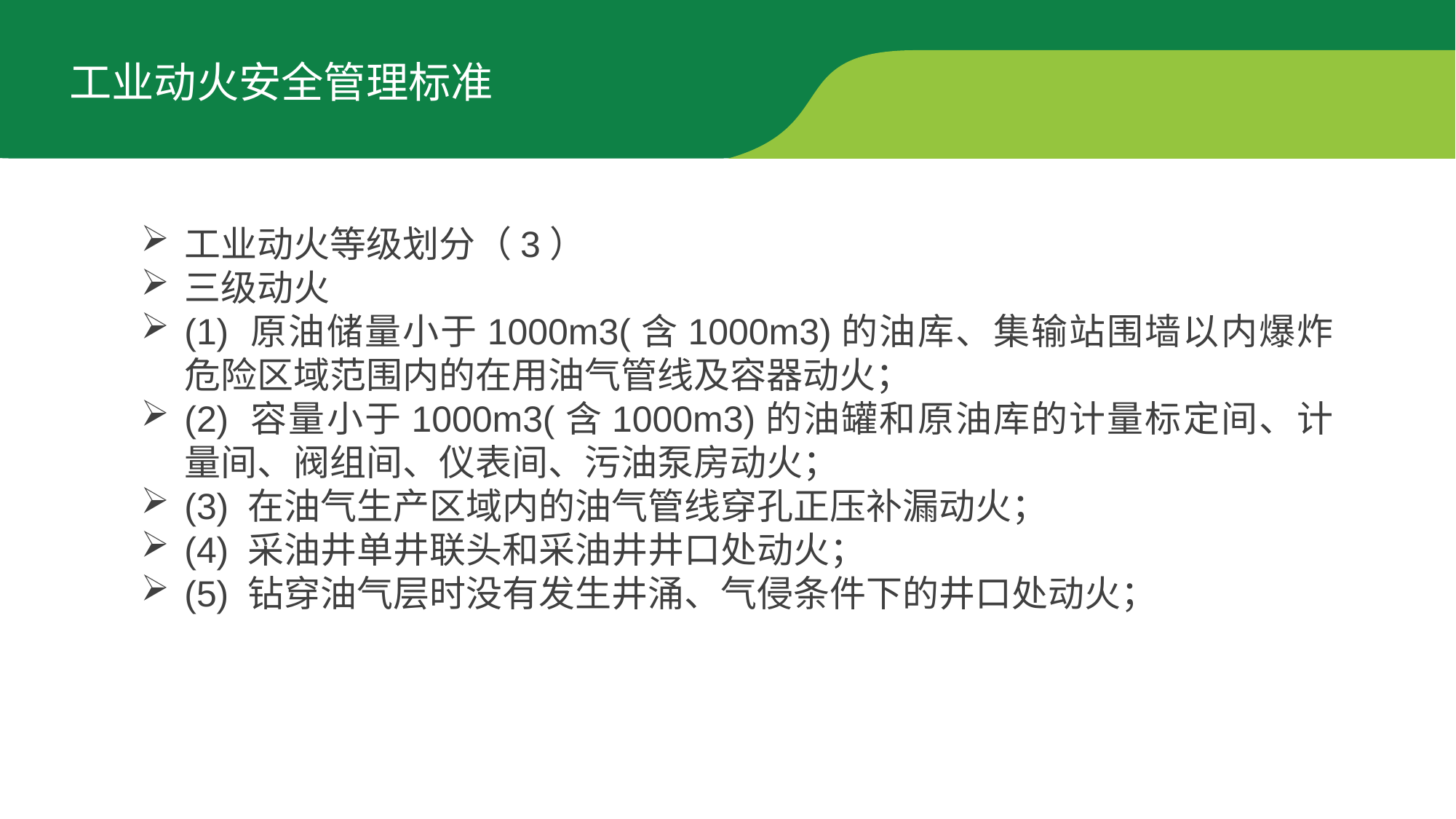

工业动火安全管理标准

工业动火等级划分（3）
三级动火
(1) 原油储量小于1000m3(含1000m3)的油库、集输站围墙以内爆炸危险区域范围内的在用油气管线及容器动火；
(2) 容量小于1000m3(含1000m3)的油罐和原油库的计量标定间、计量间、阀组间、仪表间、污油泵房动火；
(3) 在油气生产区域内的油气管线穿孔正压补漏动火；
(4) 采油井单井联头和采油井井口处动火；
(5) 钻穿油气层时没有发生井涌、气侵条件下的井口处动火；